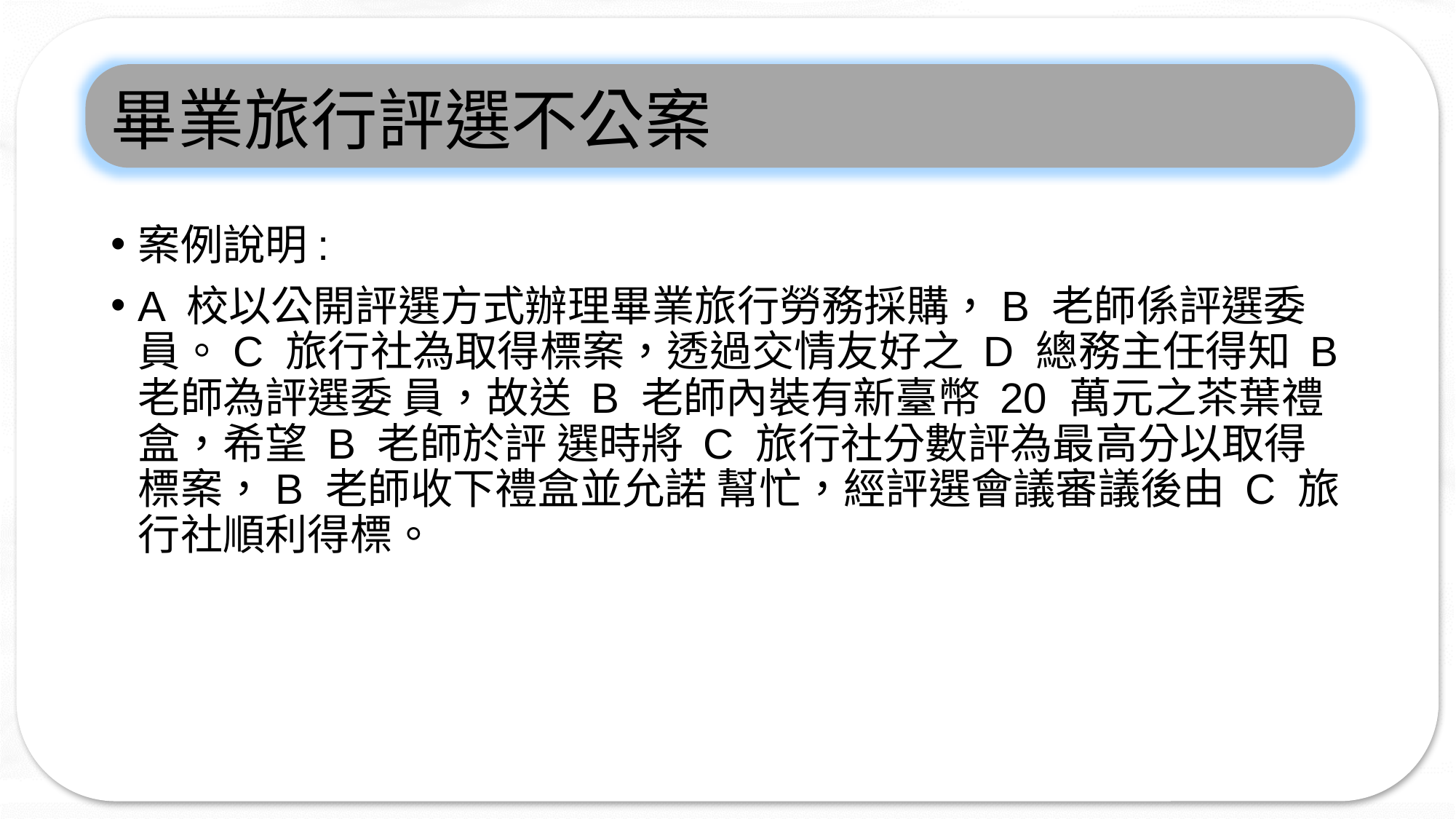

# 畢業旅行評選不公案

案例說明:
A 校以公開評選方式辦理畢業旅行勞務採購，B 老師係評選委員。C 旅行社為取得標案，透過交情友好之 D 總務主任得知 B 老師為評選委 員，故送 B 老師內裝有新臺幣 20 萬元之茶葉禮盒，希望 B 老師於評 選時將 C 旅行社分數評為最高分以取得標案，B 老師收下禮盒並允諾 幫忙，經評選會議審議後由 C 旅行社順利得標。